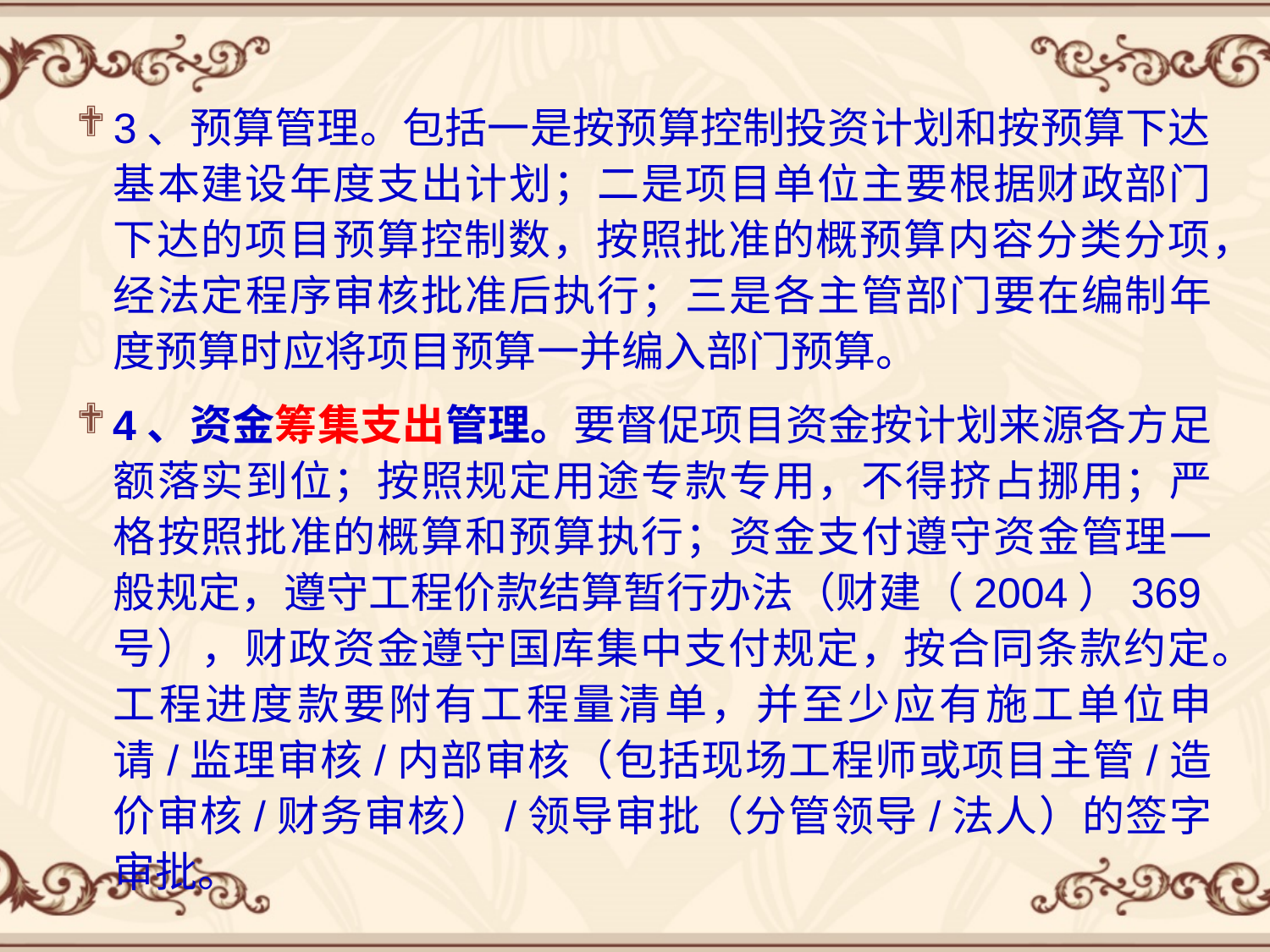

3、预算管理。包括一是按预算控制投资计划和按预算下达基本建设年度支出计划；二是项目单位主要根据财政部门下达的项目预算控制数，按照批准的概预算内容分类分项，经法定程序审核批准后执行；三是各主管部门要在编制年度预算时应将项目预算一并编入部门预算。
4、资金筹集支出管理。要督促项目资金按计划来源各方足额落实到位；按照规定用途专款专用，不得挤占挪用；严格按照批准的概算和预算执行；资金支付遵守资金管理一般规定，遵守工程价款结算暂行办法（财建（2004）369号），财政资金遵守国库集中支付规定，按合同条款约定。工程进度款要附有工程量清单，并至少应有施工单位申请/监理审核/内部审核（包括现场工程师或项目主管/造价审核/财务审核）/领导审批（分管领导/法人）的签字审批。